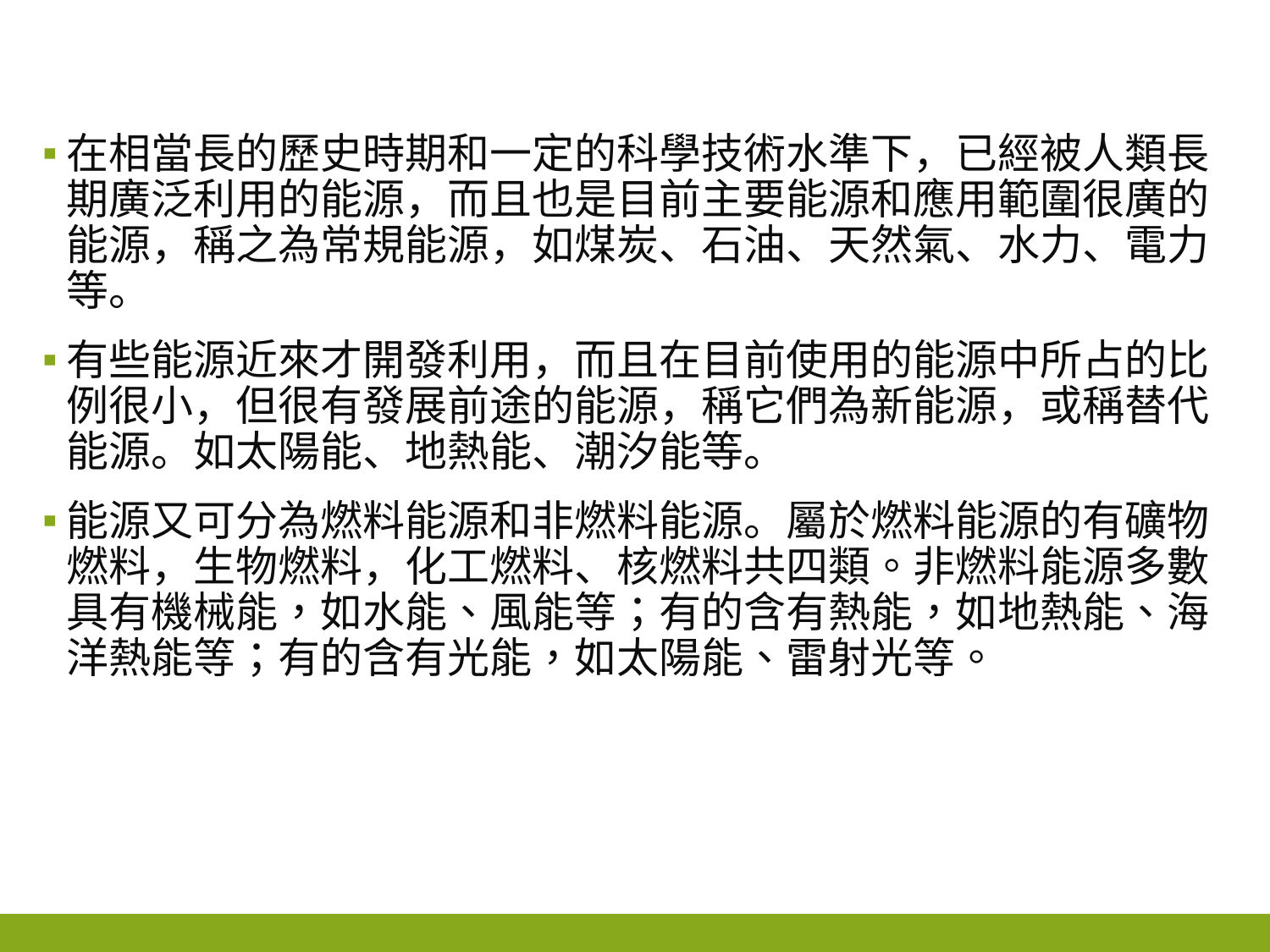

#
在相當長的歷史時期和一定的科學技術水準下，已經被人類長期廣泛利用的能源，而且也是目前主要能源和應用範圍很廣的能源，稱之為常規能源，如煤炭、石油、天然氣、水力、電力等。
有些能源近來才開發利用，而且在目前使用的能源中所占的比例很小，但很有發展前途的能源，稱它們為新能源，或稱替代能源。如太陽能、地熱能、潮汐能等。
能源又可分為燃料能源和非燃料能源。屬於燃料能源的有礦物燃料，生物燃料，化工燃料、核燃料共四類。非燃料能源多數具有機械能，如水能、風能等；有的含有熱能，如地熱能、海洋熱能等；有的含有光能，如太陽能、雷射光等。